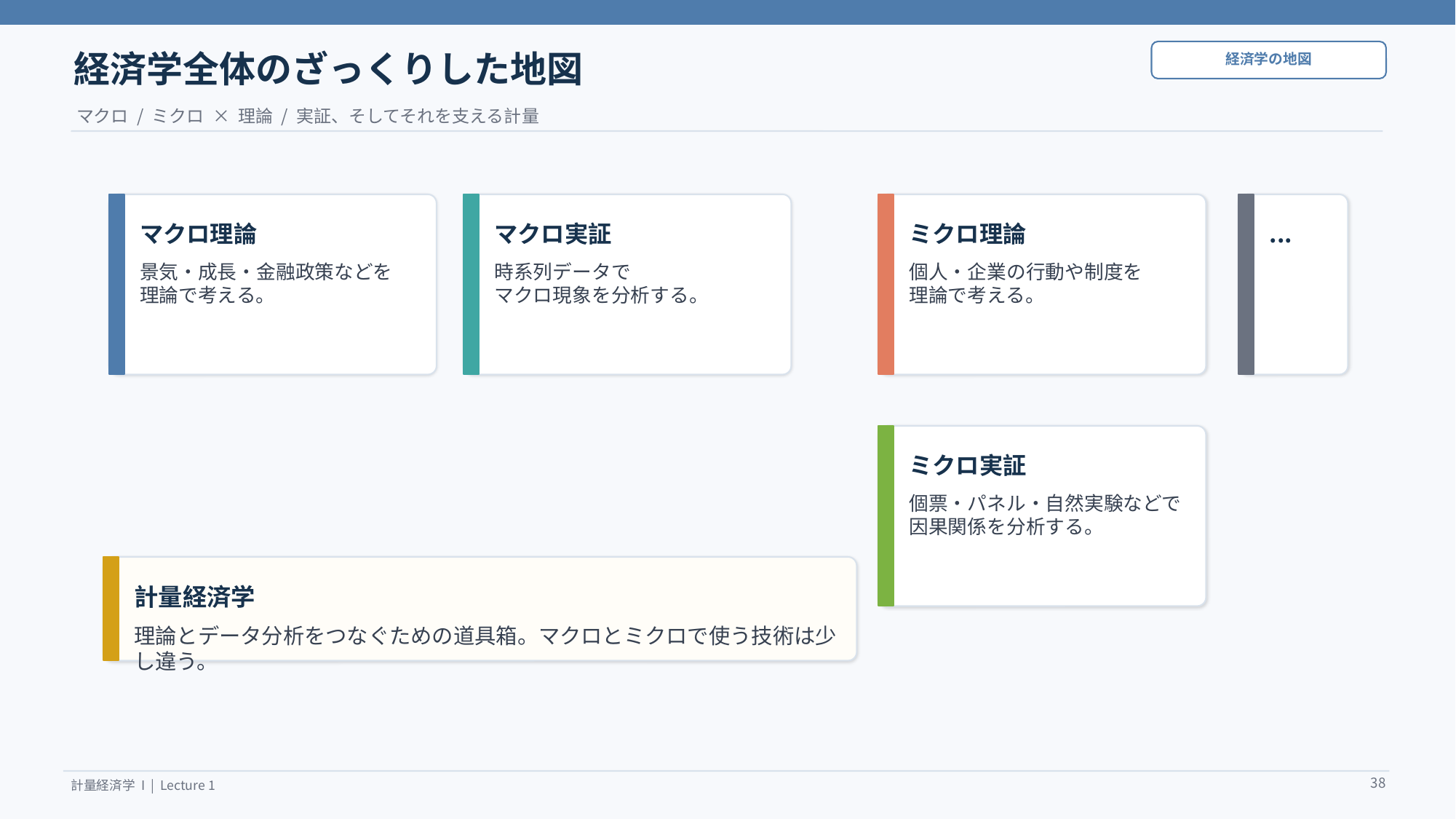

経済学全体のざっくりした地図

経済学の地図
マクロ / ミクロ × 理論 / 実証、そしてそれを支える計量

マクロ理論
マクロ実証
ミクロ理論
...
景気・成長・金融政策などを
理論で考える。
時系列データで
マクロ現象を分析する。
個人・企業の行動や制度を
理論で考える。

ミクロ実証
個票・パネル・自然実験などで
因果関係を分析する。

計量経済学
理論とデータ分析をつなぐための道具箱。マクロとミクロで使う技術は少し違う。

38
計量経済学 I  |  Lecture 1